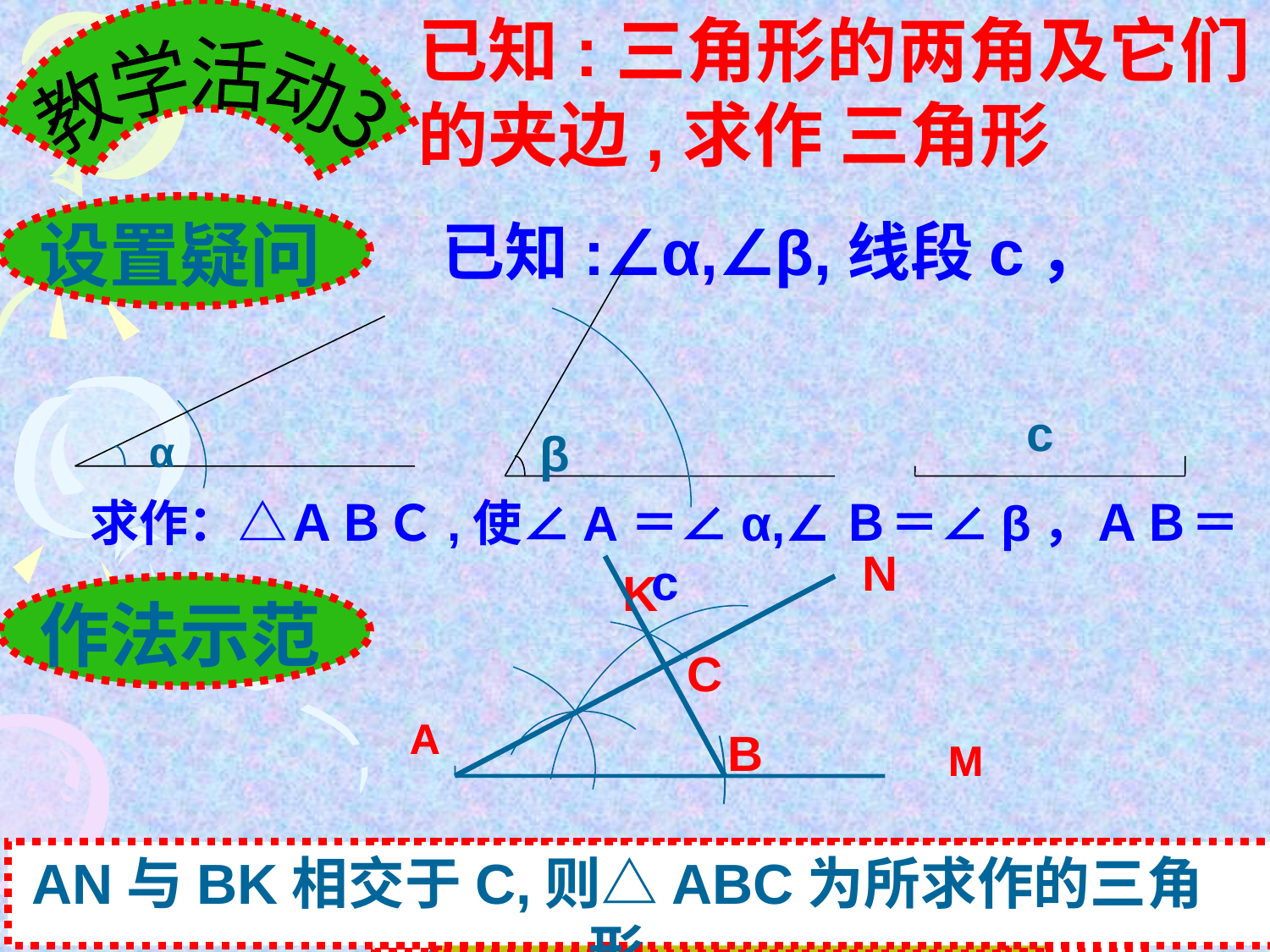

教学活动3
已知:三角形的两角及它们的夹边,求作 三角形

设置疑问
已知:∠α,∠β,线段c，

β

α

c

求作：△ＡＢＣ,使∠A＝∠α,∠Ｂ＝∠β，ＡＢ＝ c
N
K

作法示范

C

A
M

A
M

B

AN与BK相交于C,则△ABC为所求作的三角形

作法:(1)作线段 ＡＢ＝ c

(2)作∠NＡB＝∠α，

(3)作∠KＢA＝∠β